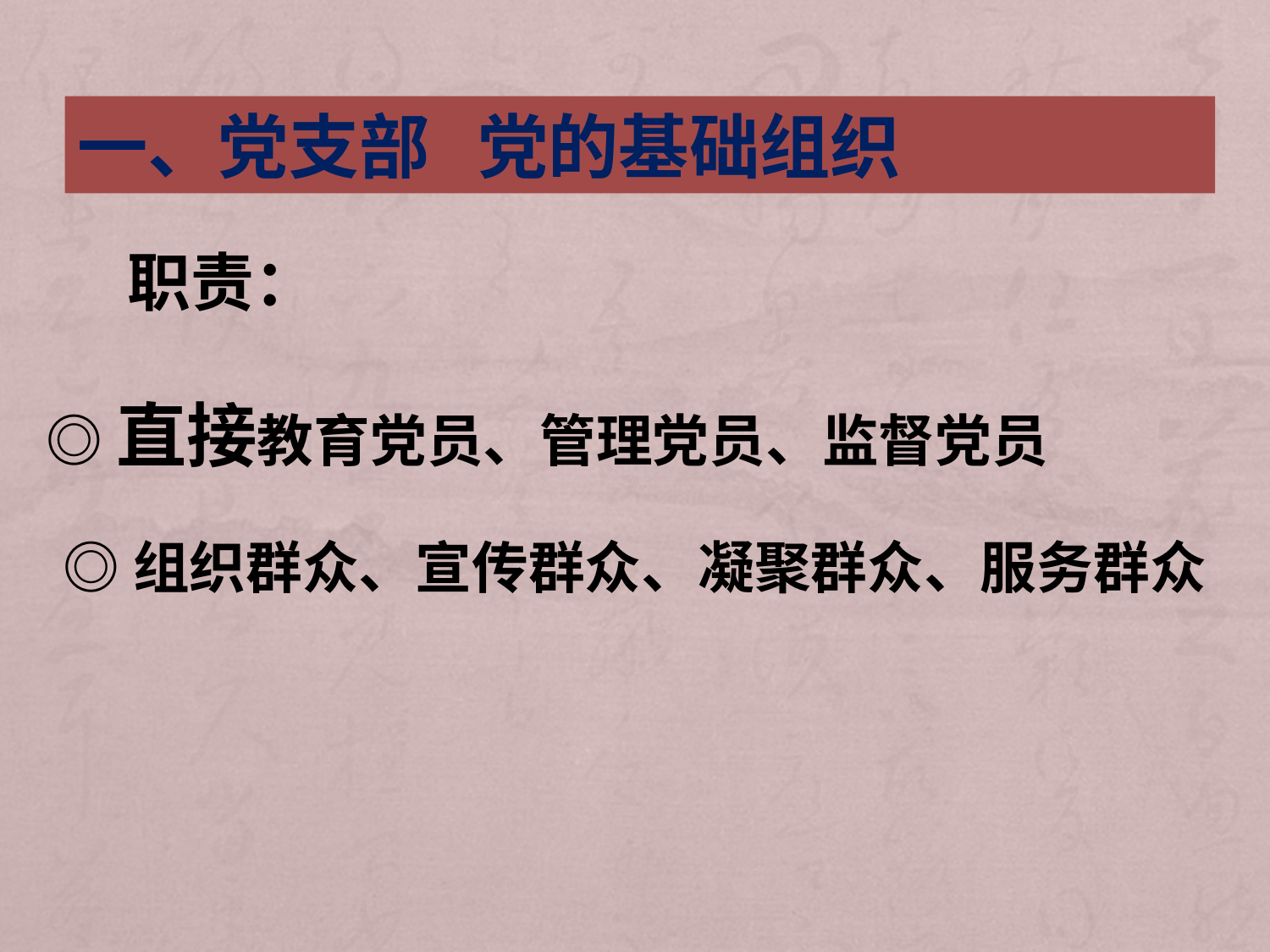

一、党支部   党的基础组织
职责：
◎直接教育党员、管理党员、监督党员
◎组织群众、宣传群众、凝聚群众、服务群众